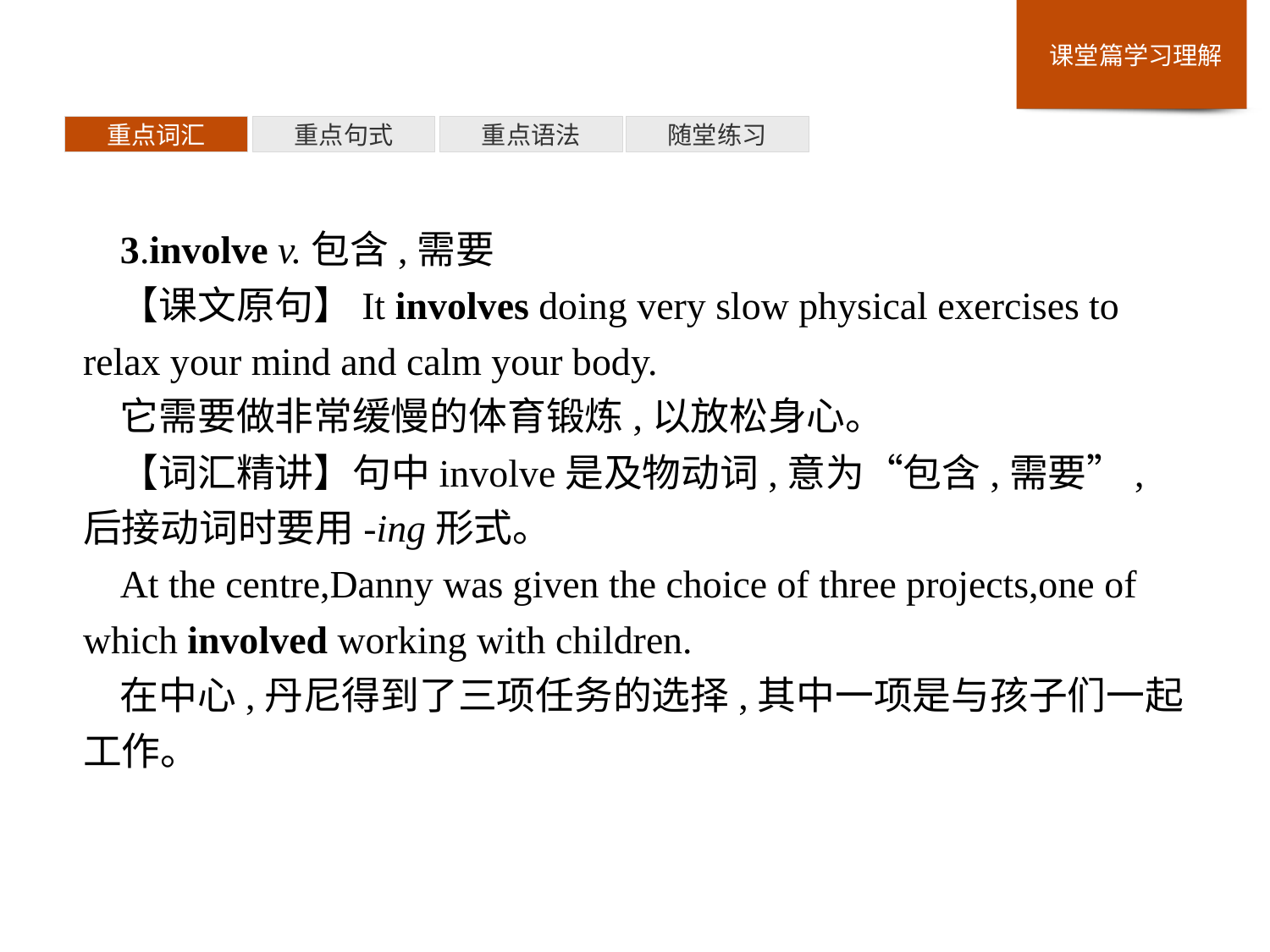

重点词汇
重点句式
重点语法
随堂练习
3.involve v.包含,需要
【课文原句】It involves doing very slow physical exercises to relax your mind and calm your body.
它需要做非常缓慢的体育锻炼,以放松身心。
【词汇精讲】句中involve是及物动词,意为“包含,需要”,后接动词时要用-ing形式。
At the centre,Danny was given the choice of three projects,one of which involved working with children.
在中心,丹尼得到了三项任务的选择,其中一项是与孩子们一起工作。